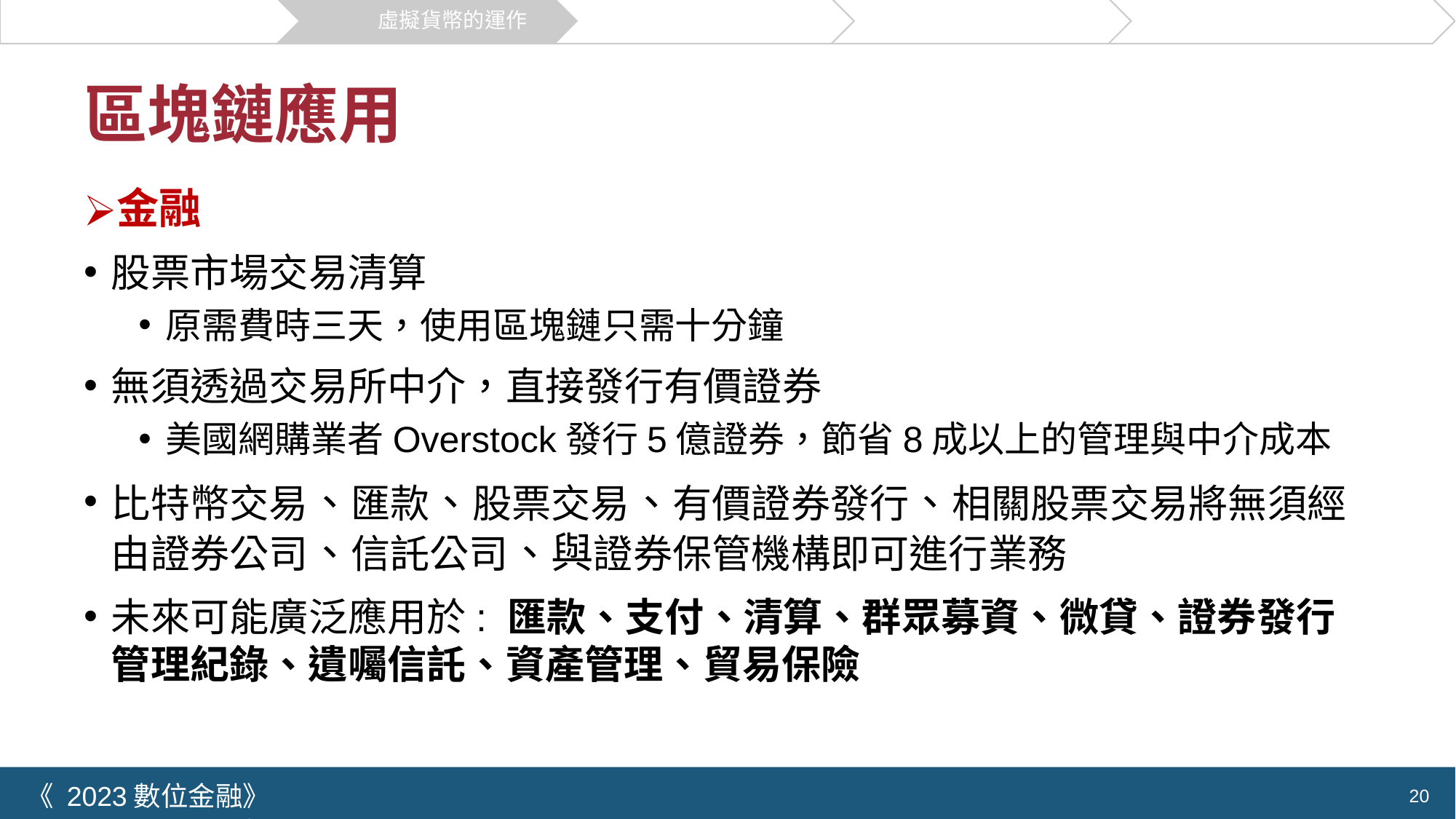

關於貨幣

虛擬貨幣的運作

創新模式

市場與案例

機會與挑戰
# 區塊鏈應用
金融
股票市場交易清算
原需費時三天，使用區塊鏈只需十分鐘
無須透過交易所中介，直接發行有價證券
美國網購業者Overstock發行5億證券，節省8成以上的管理與中介成本
比特幣交易、匯款、股票交易、有價證券發行、相關股票交易將無須經由證券公司、信託公司、與證券保管機構即可進行業務
未來可能廣泛應用於: 匯款、支付、清算、群眾募資、微貸、證券發行管理紀錄、遺囑信託、資產管理、貿易保險

《 2023數位金融》                                                                                                                                             	NYCU.IIM.IEBI Lab
20